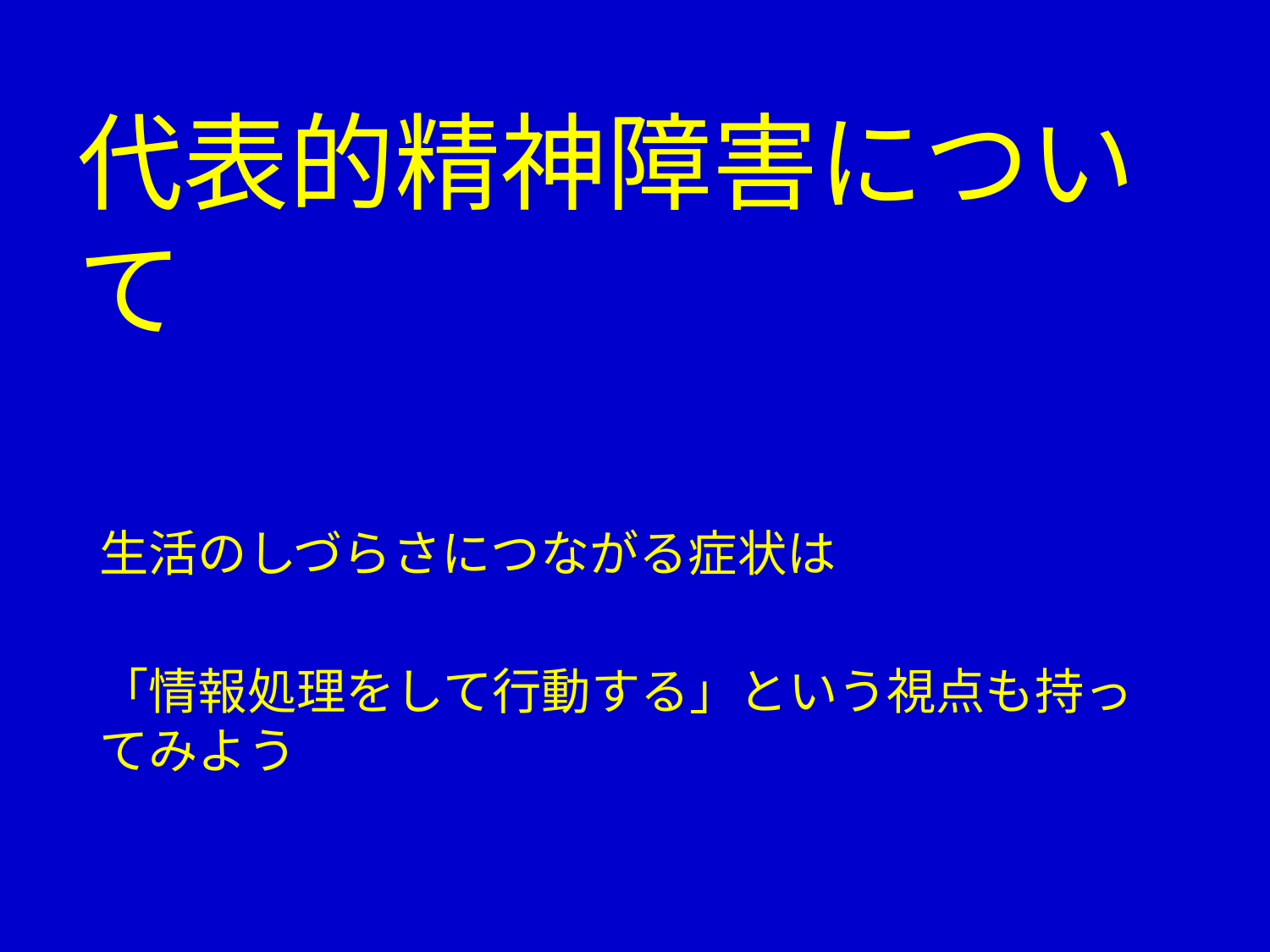

# 代表的精神障害について
生活のしづらさにつながる症状は

「情報処理をして行動する」という視点も持ってみよう